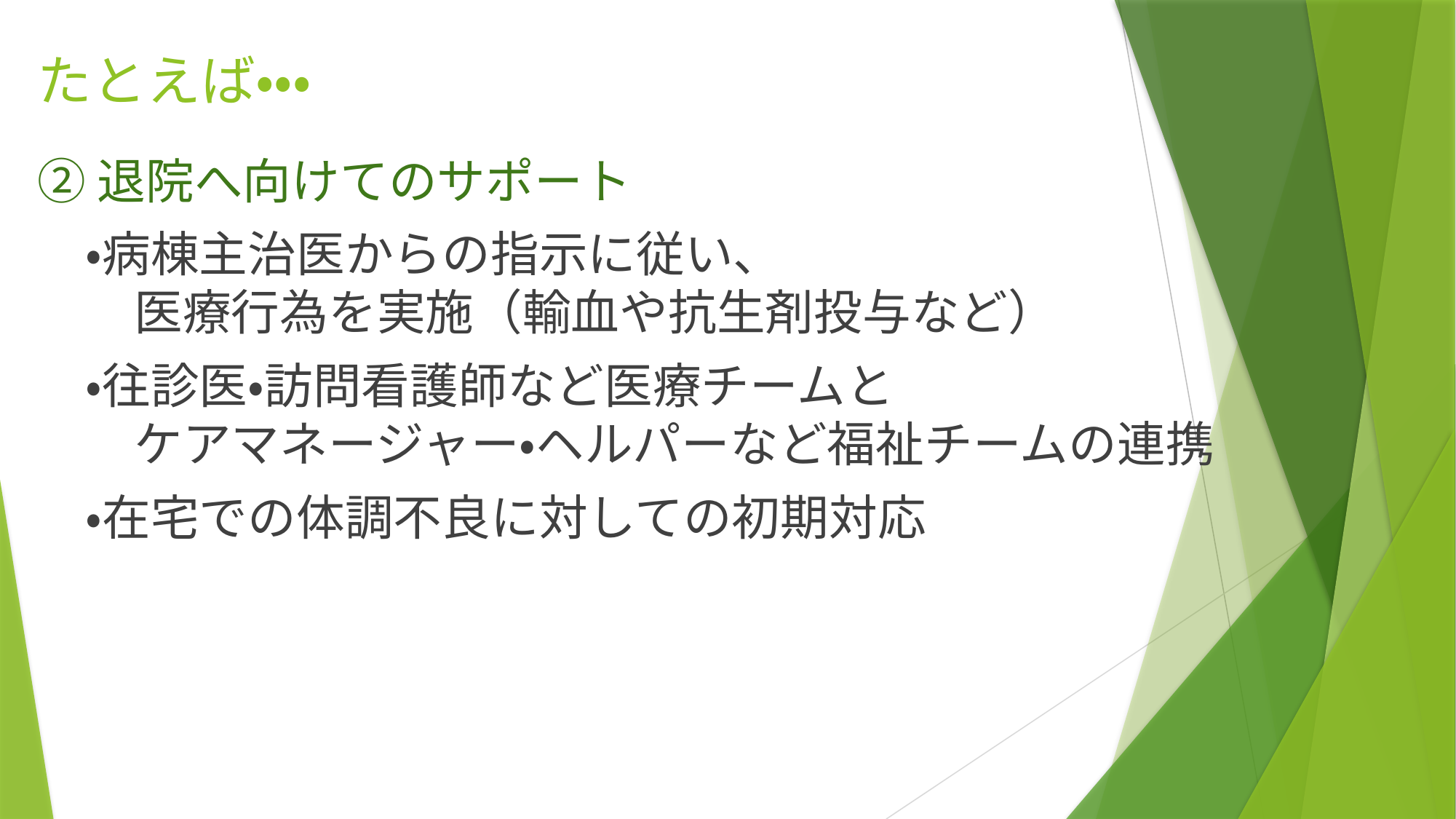

# たとえば・・・
②退院へ向けてのサポート
　・病棟主治医からの指示に従い、
　　医療行為を実施（輸血や抗生剤投与など）
　・往診医・訪問看護師など医療チームと
　　ケアマネージャー・ヘルパーなど福祉チームの連携
　・在宅での体調不良に対しての初期対応